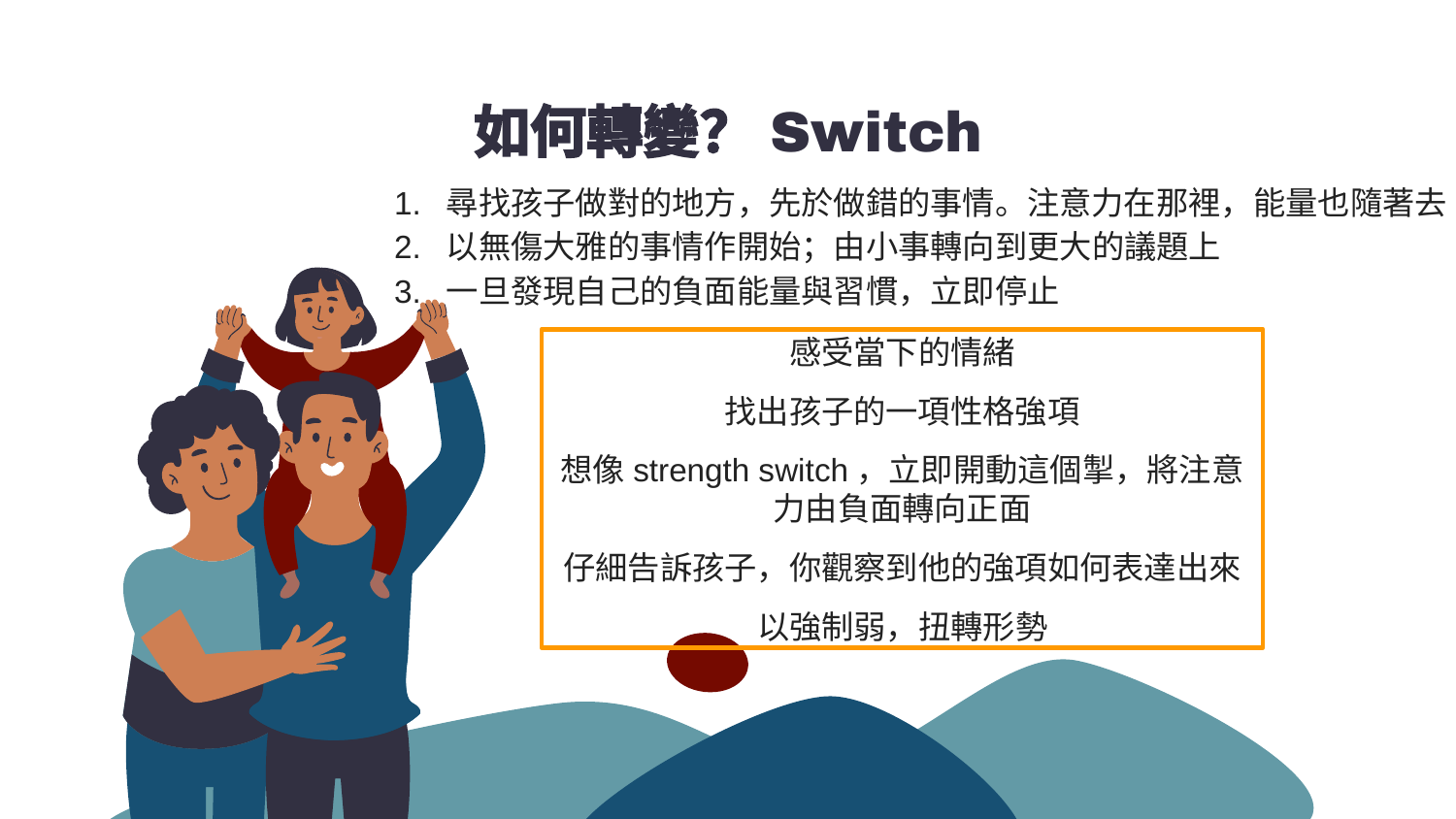

# 如何轉變？Switch

尋找孩子做對的地方，先於做錯的事情。注意力在那裡，能量也隨著去
以無傷大雅的事情作開始；由小事轉向到更大的議題上
一旦發現自己的負面能量與習慣，立即停止

感受當下的情緒
找出孩子的一項性格強項
想像strength switch，立即開動這個掣，將注意力由負面轉向正面
仔細告訴孩子，你觀察到他的強項如何表達出來
以強制弱，扭轉形勢